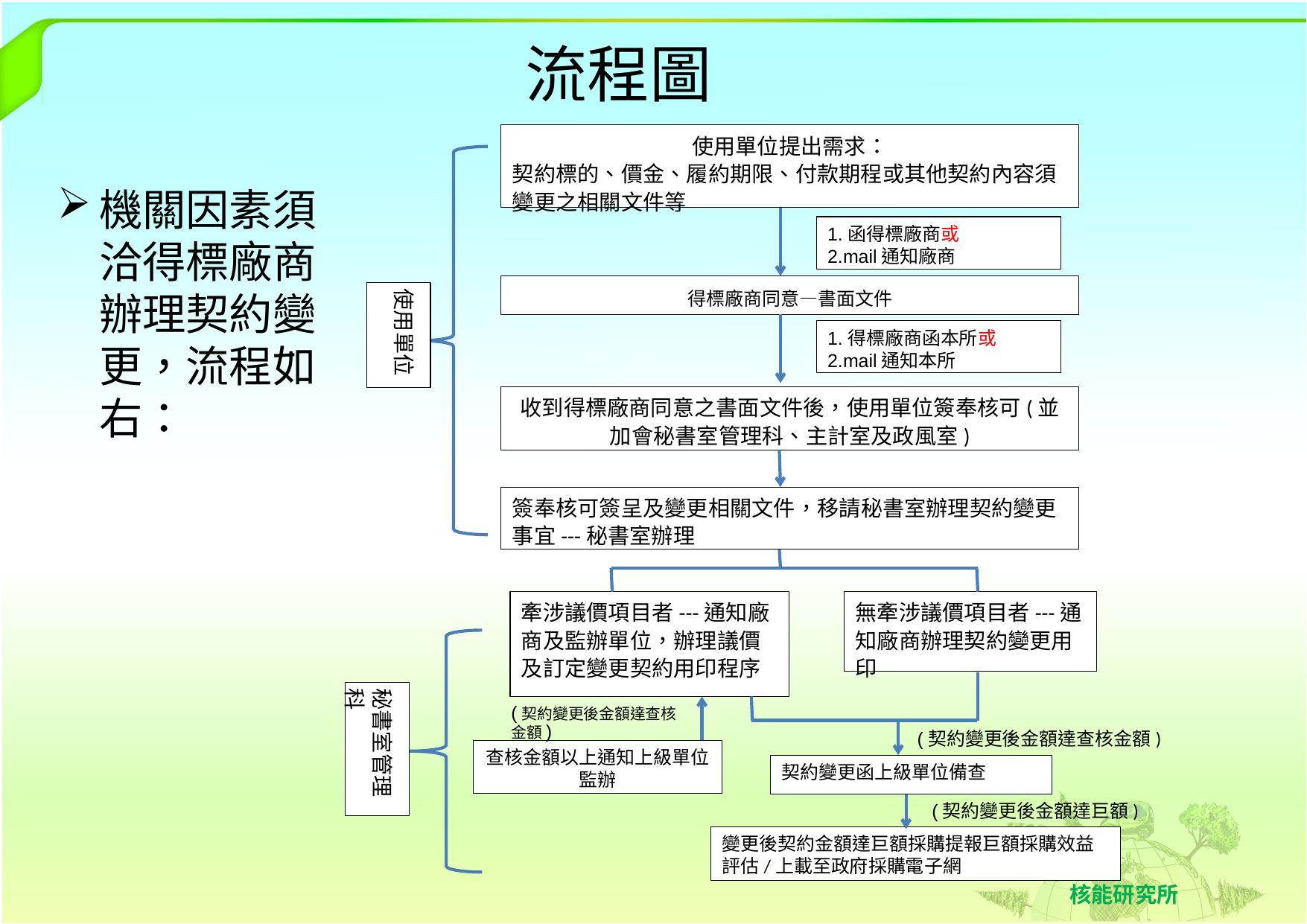

# 流程圖
使用單位提出需求：
契約標的、價金、履約期限、付款期程或其他契約內容須變更之相關文件等

1.函得標廠商或
2.mail通知廠商
得標廠商同意—書面文件
使用單位
1.得標廠商函本所或
2.mail通知本所
收到得標廠商同意之書面文件後，使用單位簽奉核可(並加會秘書室管理科、主計室及政風室)
簽奉核可簽呈及變更相關文件，移請秘書室辦理契約變更事宜---秘書室辦理

牽涉議價項目者---通知廠商及監辦單位，辦理議價及訂定變更契約用印程序
無牽涉議價項目者---通知廠商辦理契約變更用印

秘書室管理科
(契約變更後金額達查核金額)
(契約變更後金額達查核金額)
查核金額以上通知上級單位監辦
契約變更函上級單位備查
(契約變更後金額達巨額)
變更後契約金額達巨額採購提報巨額採購效益評估/上載至政府採購電子網
機關因素須洽得標廠商辦理契約變更，流程如右：